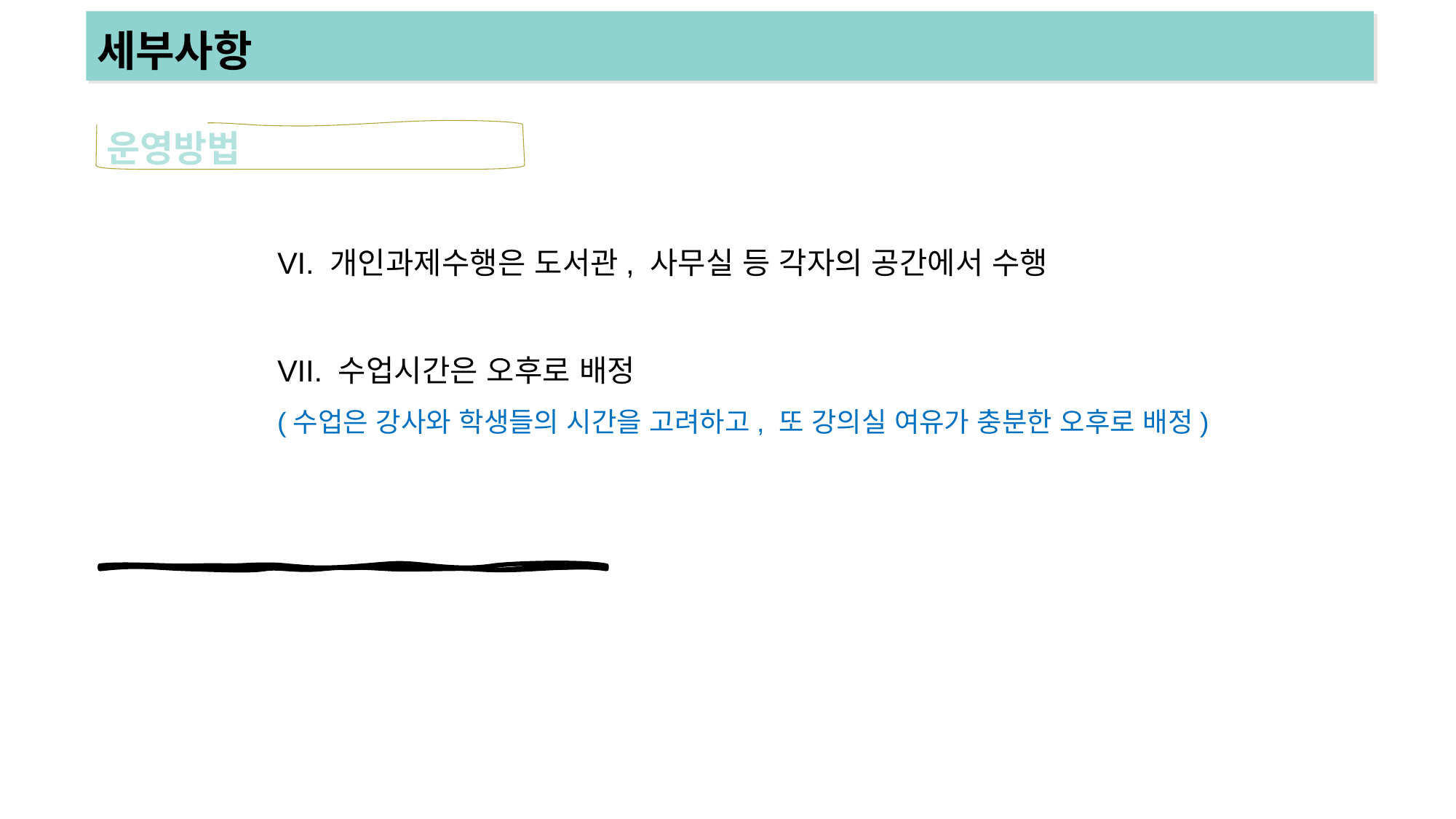

세부사항
운영방법
VI. 개인과제수행은 도서관, 사무실 등 각자의 공간에서 수행

VII. 수업시간은 오후로 배정
(수업은 강사와 학생들의 시간을 고려하고, 또 강의실 여유가 충분한 오후로 배정)